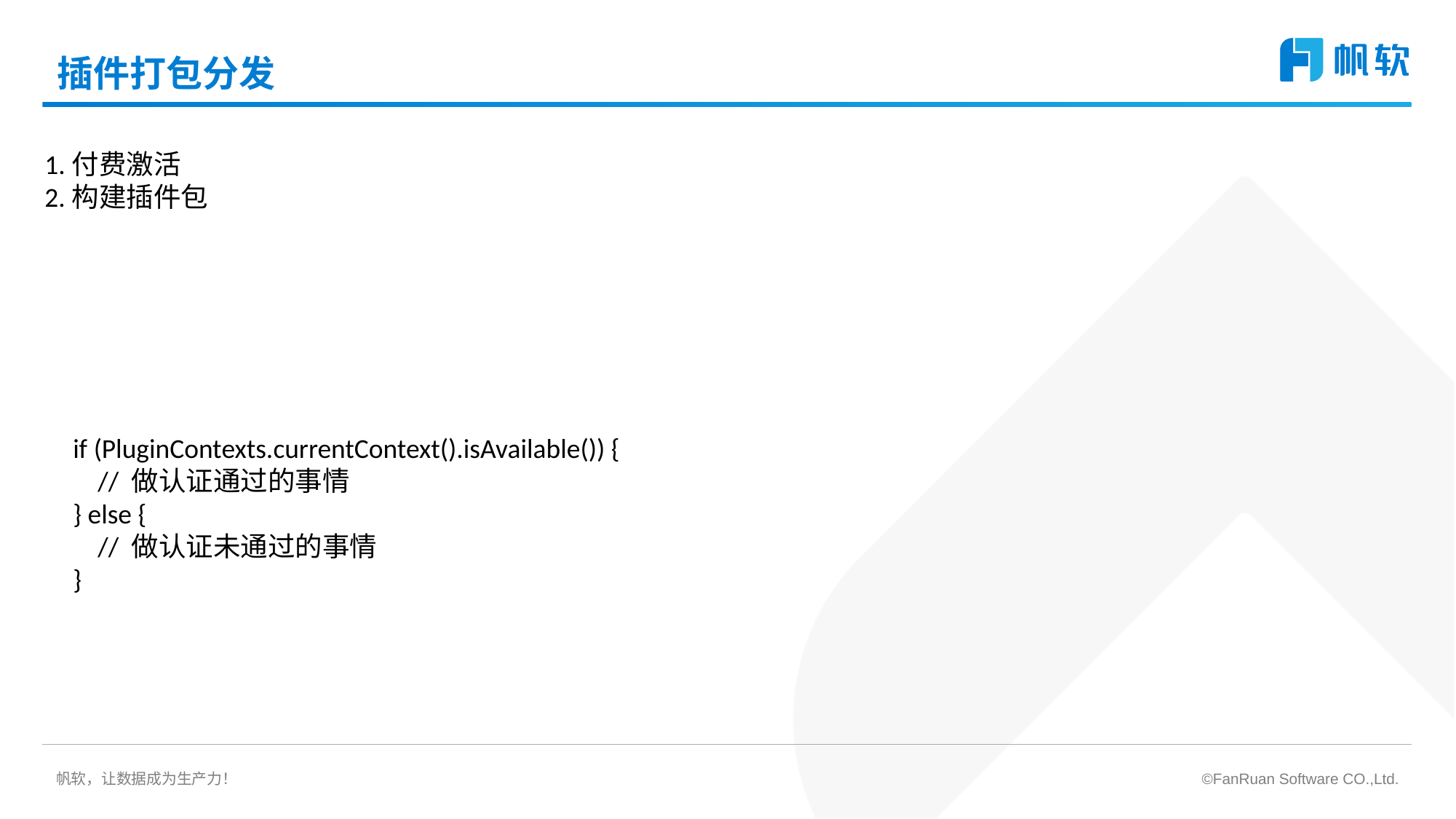

# 插件打包分发
1.付费激活
2.构建插件包
if (PluginContexts.currentContext().isAvailable()) {
    // 做认证通过的事情
} else {
    // 做认证未通过的事情
}